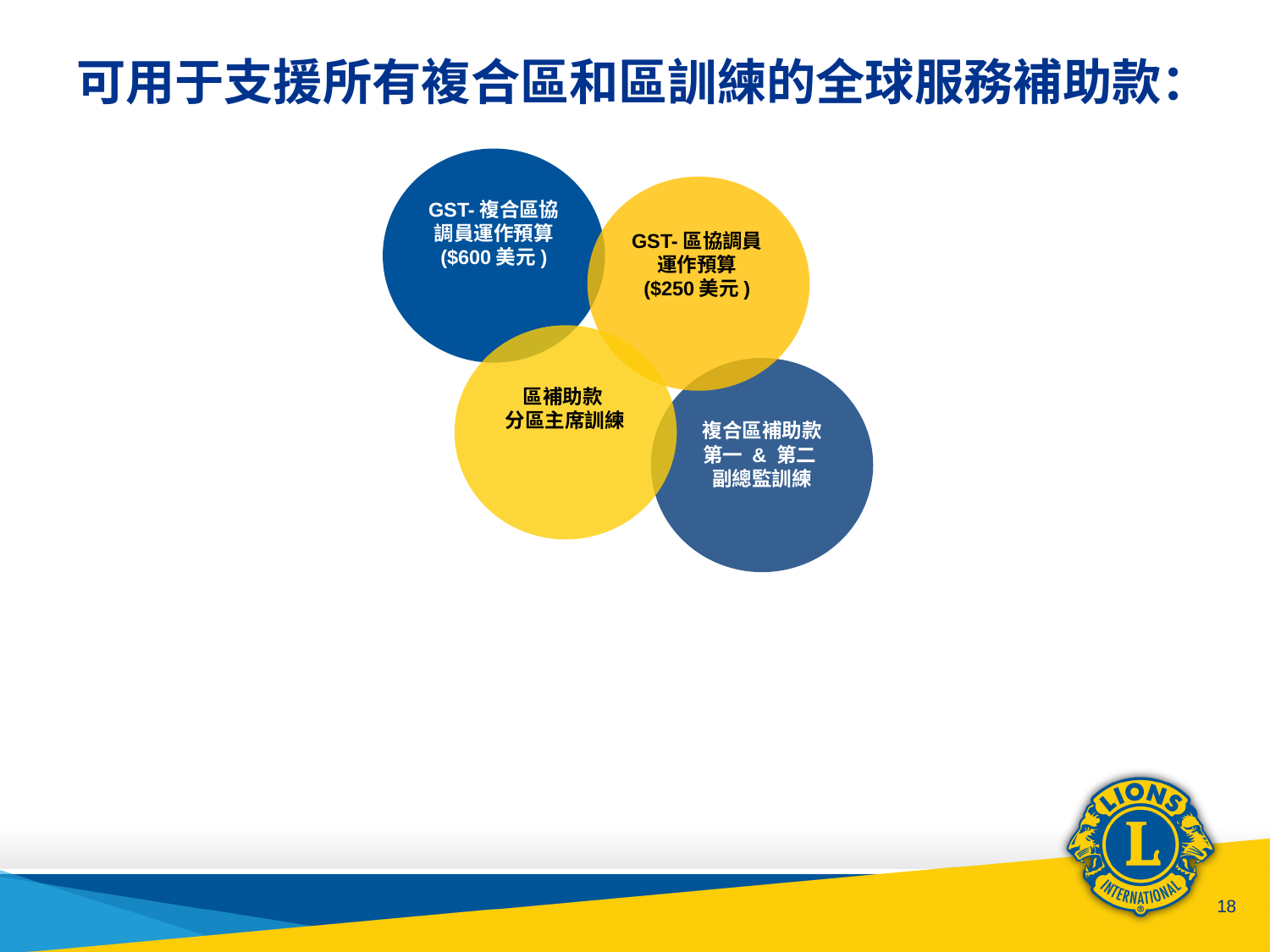

# 可用于支援所有複合區和區訓練的全球服務補助款：

GST-複合區協調員運作預算 ($600美元)
GST-區協調員運作預算 ($250美元)

區補助款
分區主席訓練
複合區補助款
第一 & 第二
副總監訓練